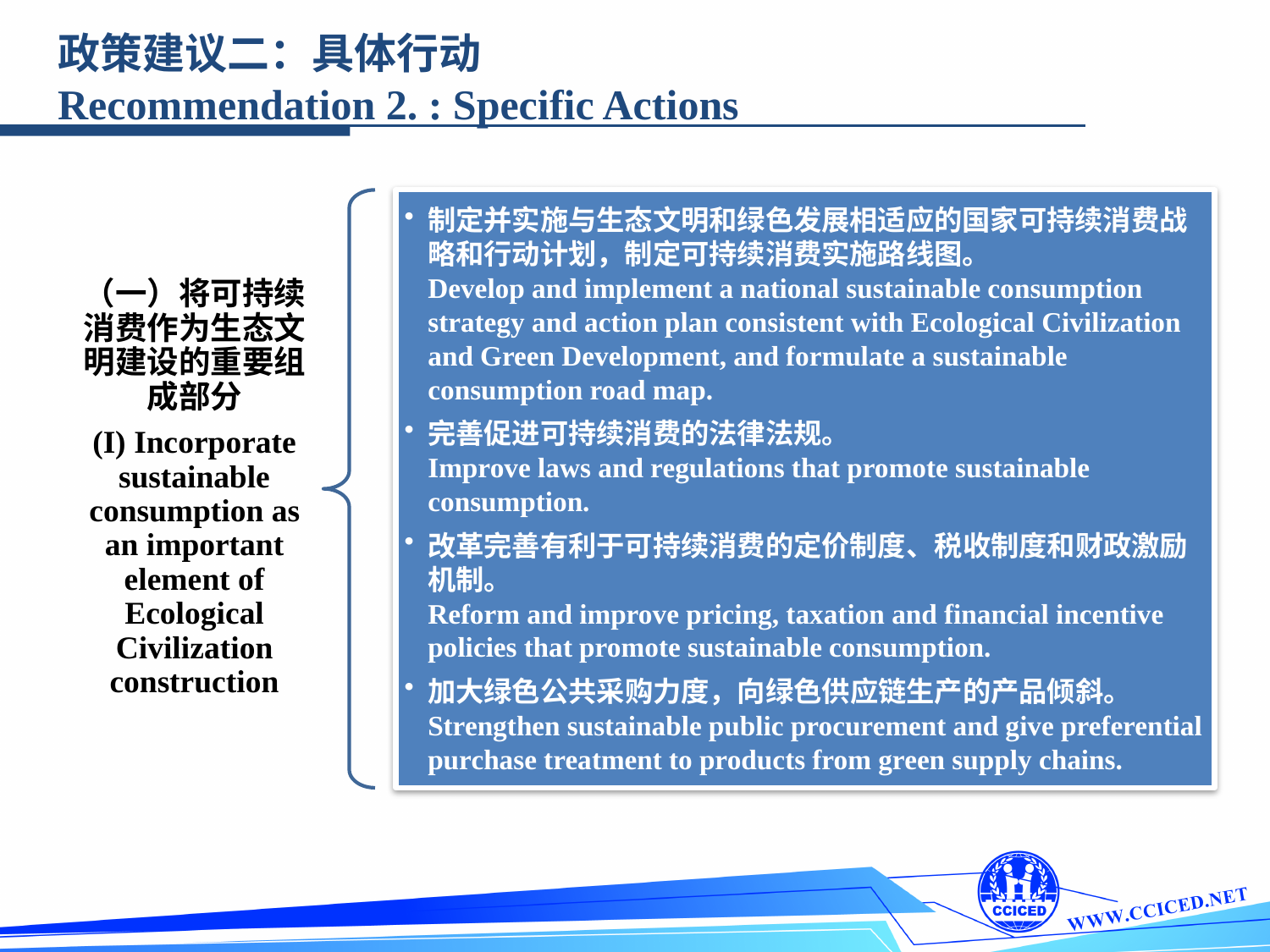

政策建议二：具体行动
Recommendation 2. : Specific Actions
（一）将可持续消费作为生态文明建设的重要组成部分
(I) Incorporate sustainable consumption as an important element of Ecological Civilization construction
制定并实施与生态文明和绿色发展相适应的国家可持续消费战略和行动计划，制定可持续消费实施路线图。
Develop and implement a national sustainable consumption strategy and action plan consistent with Ecological Civilization and Green Development, and formulate a sustainable consumption road map.
完善促进可持续消费的法律法规。
Improve laws and regulations that promote sustainable consumption.
改革完善有利于可持续消费的定价制度、税收制度和财政激励机制。
Reform and improve pricing, taxation and financial incentive policies that promote sustainable consumption.
加大绿色公共采购力度，向绿色供应链生产的产品倾斜。
Strengthen sustainable public procurement and give preferential purchase treatment to products from green supply chains.